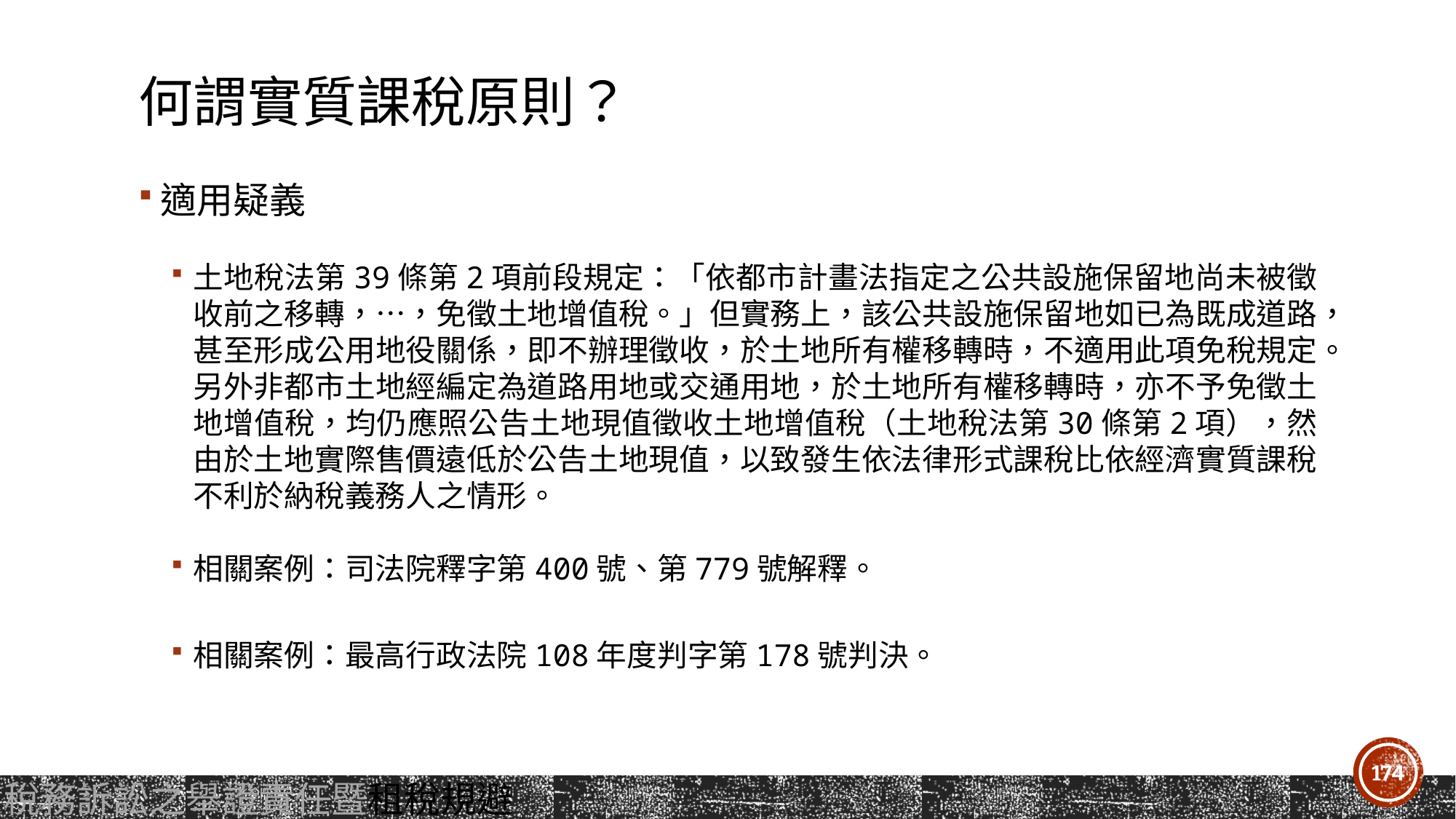

# 何謂實質課稅原則？
適用疑義

土地稅法第39條第2項前段規定：「依都市計畫法指定之公共設施保留地尚未被徵收前之移轉，…，免徵土地增值稅。」但實務上，該公共設施保留地如已為既成道路，甚至形成公用地役關係，即不辦理徵收，於土地所有權移轉時，不適用此項免稅規定。另外非都市土地經編定為道路用地或交通用地，於土地所有權移轉時，亦不予免徵土地增值稅，均仍應照公告土地現值徵收土地增值稅（土地稅法第30條第2項），然由於土地實際售價遠低於公告土地現值，以致發生依法律形式課稅比依經濟實質課稅不利於納稅義務人之情形。

相關案例：司法院釋字第400號、第779號解釋。

相關案例：最高行政法院108年度判字第178號判決。

174